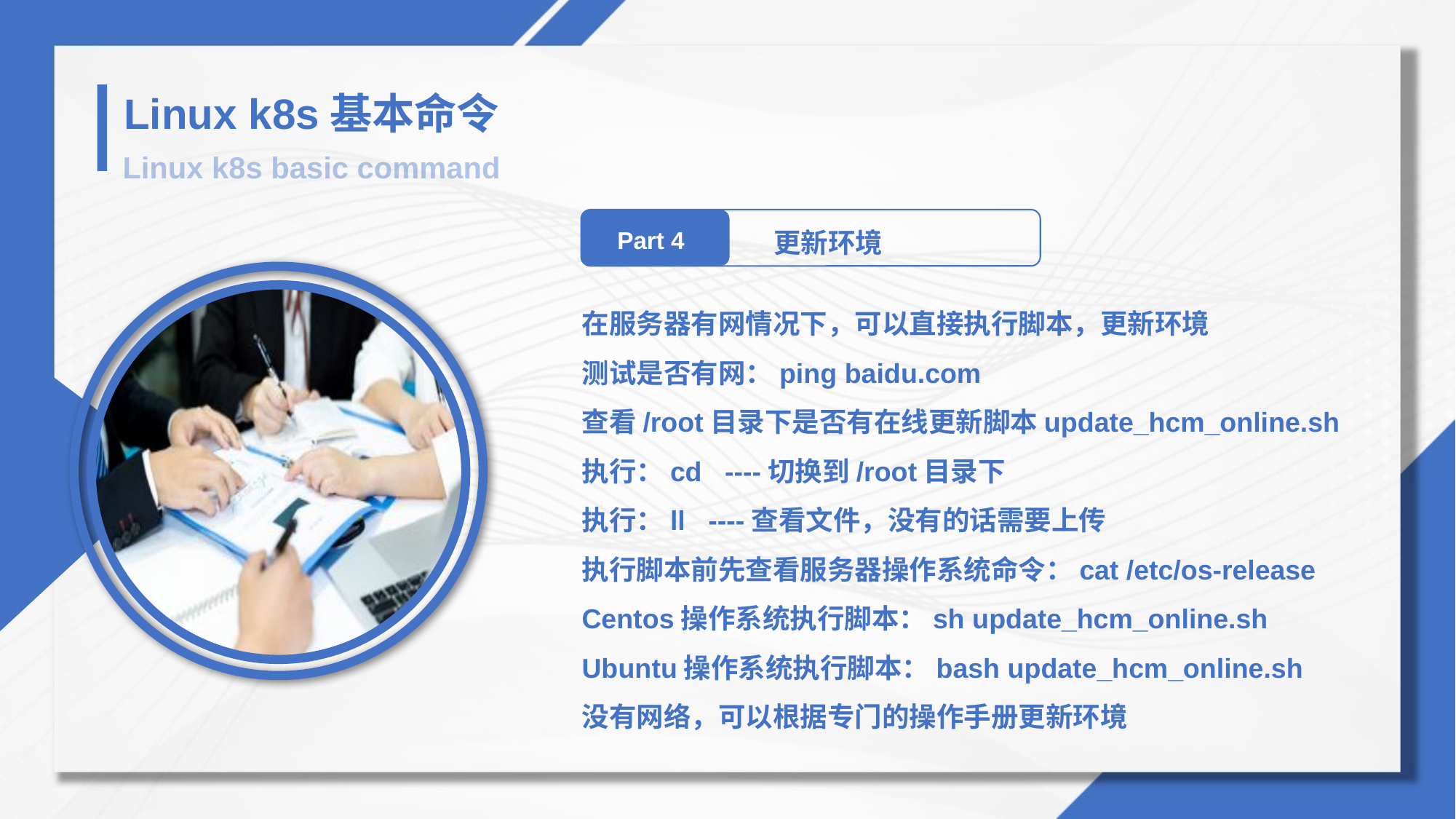

Linux k8s基本命令

Linux k8s basic command

更新环境
Part 4

在服务器有网情况下，可以直接执行脚本，更新环境
测试是否有网：ping baidu.com
查看/root目录下是否有在线更新脚本update_hcm_online.sh
执行：cd   ----切换到/root目录下
执行：ll   ----查看文件，没有的话需要上传
执行脚本前先查看服务器操作系统命令：cat /etc/os-release
Centos操作系统执行脚本：sh update_hcm_online.sh
Ubuntu操作系统执行脚本：bash update_hcm_online.sh
没有网络，可以根据专门的操作手册更新环境